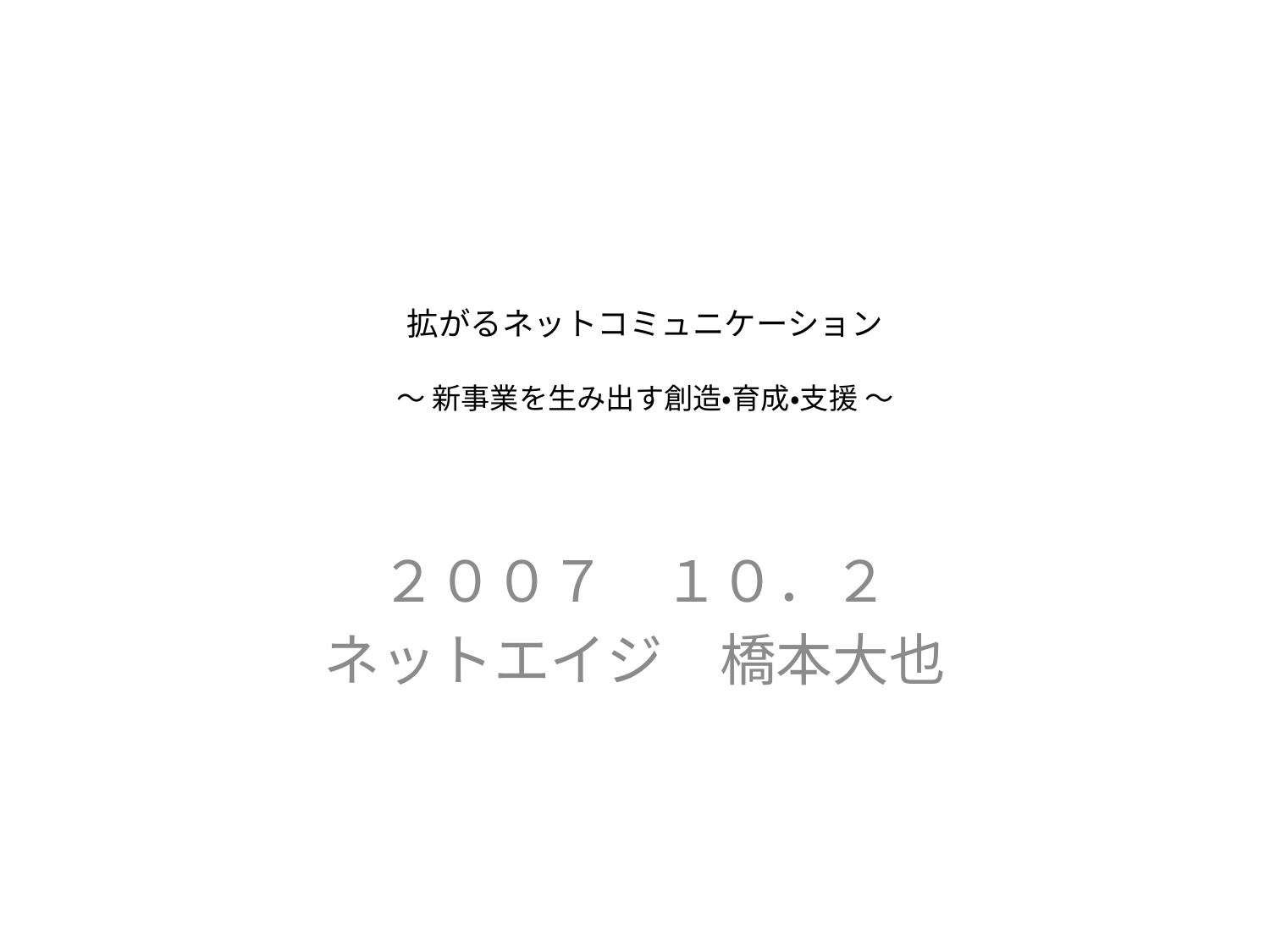

# 拡がるネットコミュニケーション ～ 新事業を生み出す創造・育成・支援 ～
２００７　１０．２
ネットエイジ　橋本大也